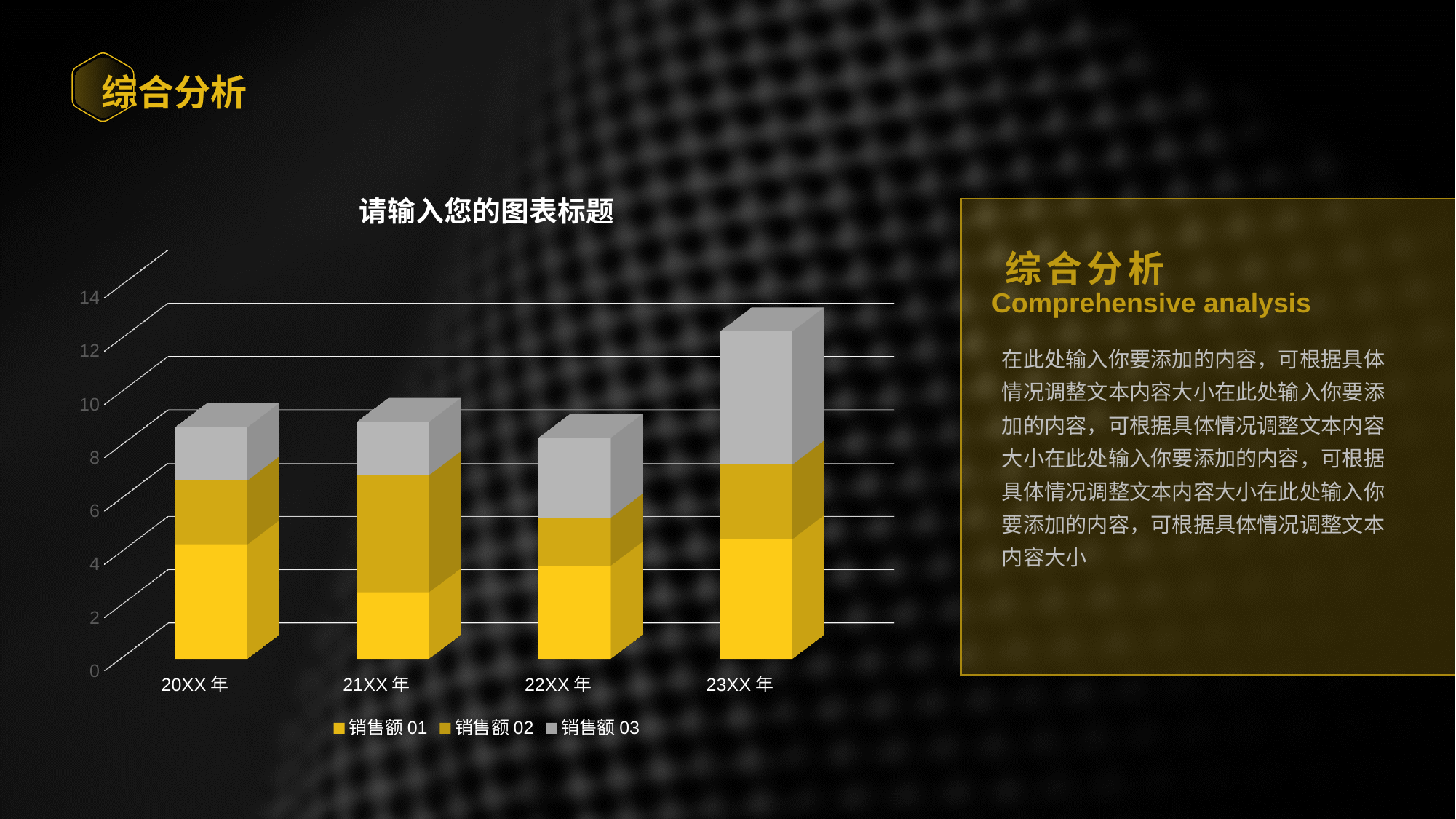

综合分析

[unsupported chart]

综合分析
Comprehensive analysis
在此处输入你要添加的内容，可根据具体情况调整文本内容大小在此处输入你要添加的内容，可根据具体情况调整文本内容大小在此处输入你要添加的内容，可根据具体情况调整文本内容大小在此处输入你要添加的内容，可根据具体情况调整文本内容大小